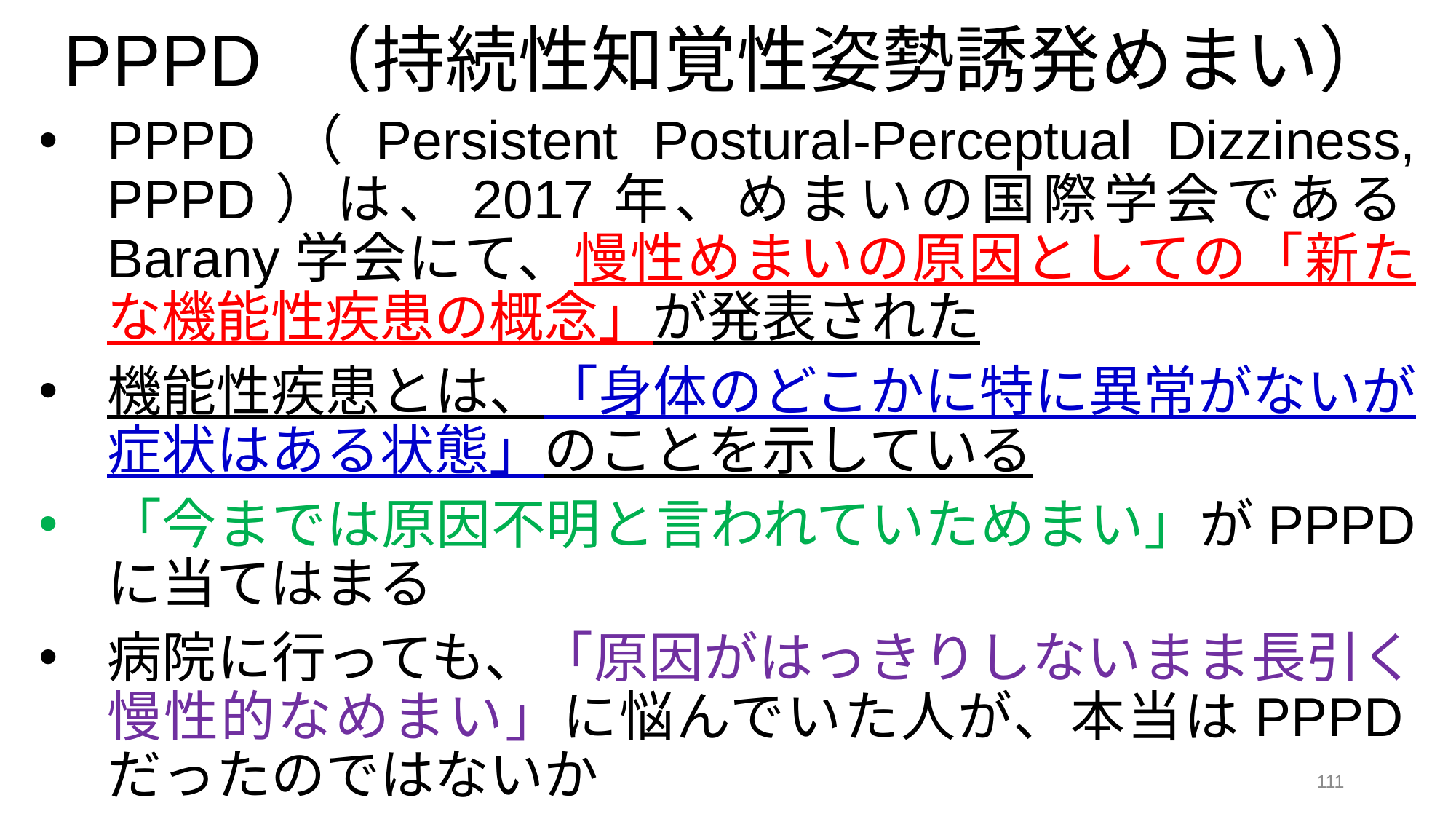

# PPPD （持続性知覚性姿勢誘発めまい）
PPPD（Persistent Postural-Perceptual Dizziness, PPPD）は、2017年、めまいの国際学会であるBarany学会にて、慢性めまいの原因としての「新たな機能性疾患の概念」が発表された
機能性疾患とは、「身体のどこかに特に異常がないが症状はある状態」のことを示している
「今までは原因不明と言われていためまい」がPPPD に当てはまる
病院に行っても、「原因がはっきりしないまま長引く慢性的なめまい」に悩んでいた人が、本当はPPPDだったのではないか

111